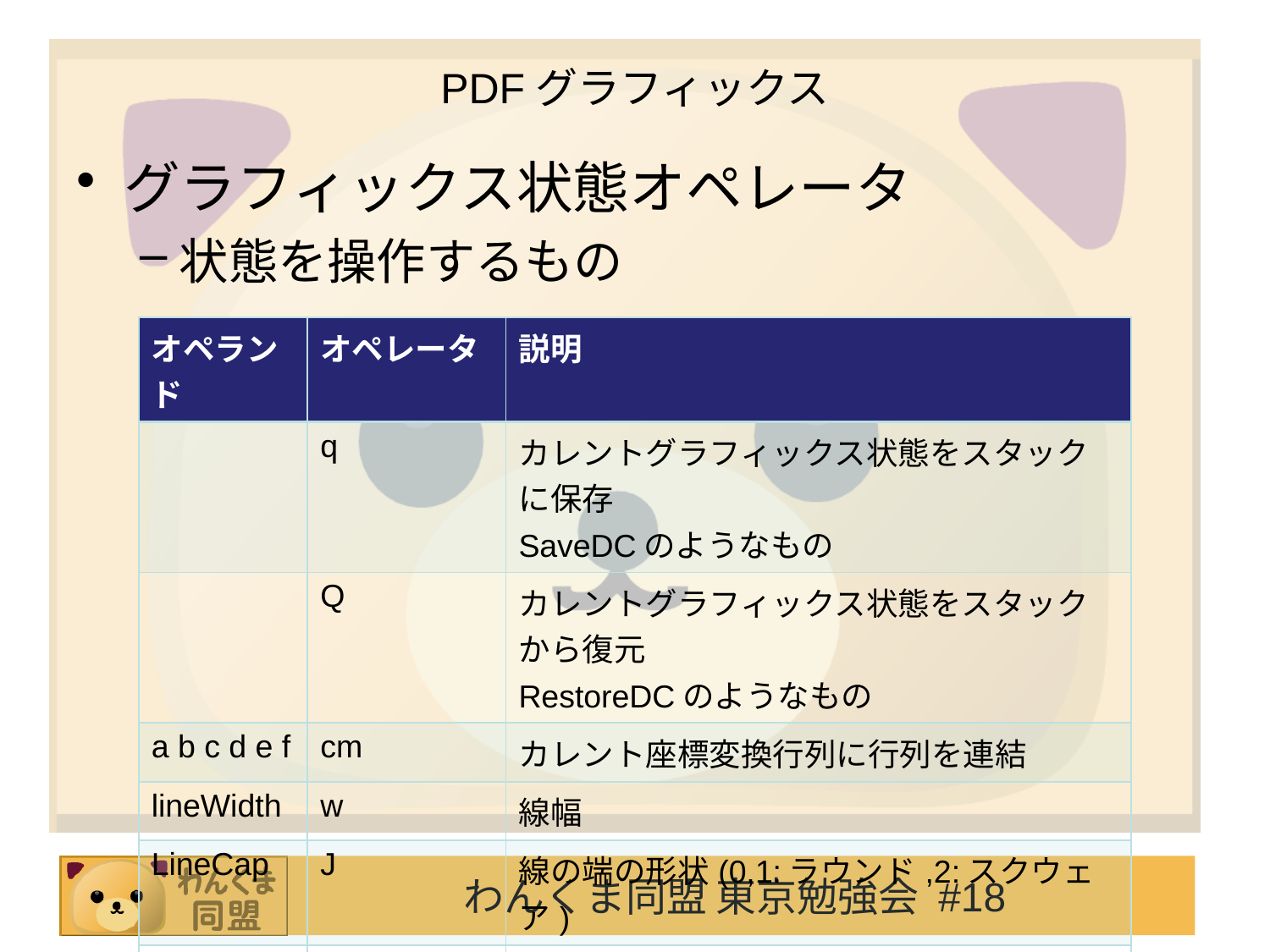

# PDFグラフィックス
グラフィックス状態オペレータ
状態を操作するもの
| オペランド | オペレータ | 説明 |
| --- | --- | --- |
|  | q | カレントグラフィックス状態をスタックに保存 SaveDCのようなもの |
|  | Q | カレントグラフィックス状態をスタックから復元 RestoreDCのようなもの |
| a b c d e f | cm | カレント座標変換行列に行列を連結 |
| lineWidth | w | 線幅 |
| LineCap | J | 線の端の形状(0,1:ラウンド,2:スクウェア) |
| lineJoin | j | 線の結合部の形状(0,1:ラウンド,2:ベベル) |